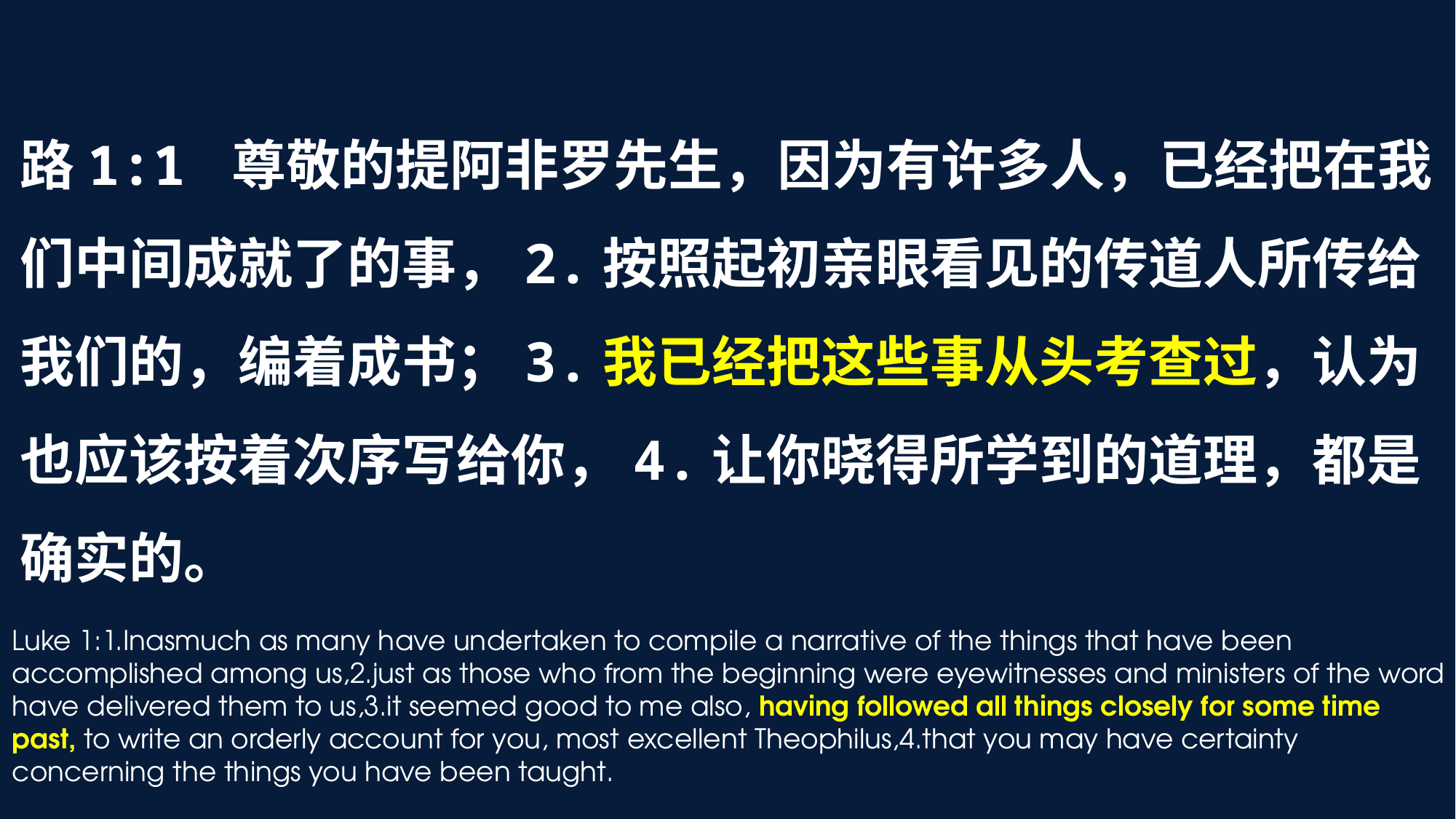

路1:1 尊敬的提阿非罗先生，因为有许多人，已经把在我们中间成就了的事，2.按照起初亲眼看见的传道人所传给我们的，编着成书；3.我已经把这些事从头考查过，认为也应该按着次序写给你，4.让你晓得所学到的道理，都是确实的。
Luke 1:1.Inasmuch as many have undertaken to compile a narrative of the things that have been accomplished among us,2.just as those who from the beginning were eyewitnesses and ministers of the word have delivered them to us,3.it seemed good to me also, having followed all things closely for some time past, to write an orderly account for you, most excellent Theophilus,4.that you may have certainty concerning the things you have been taught.